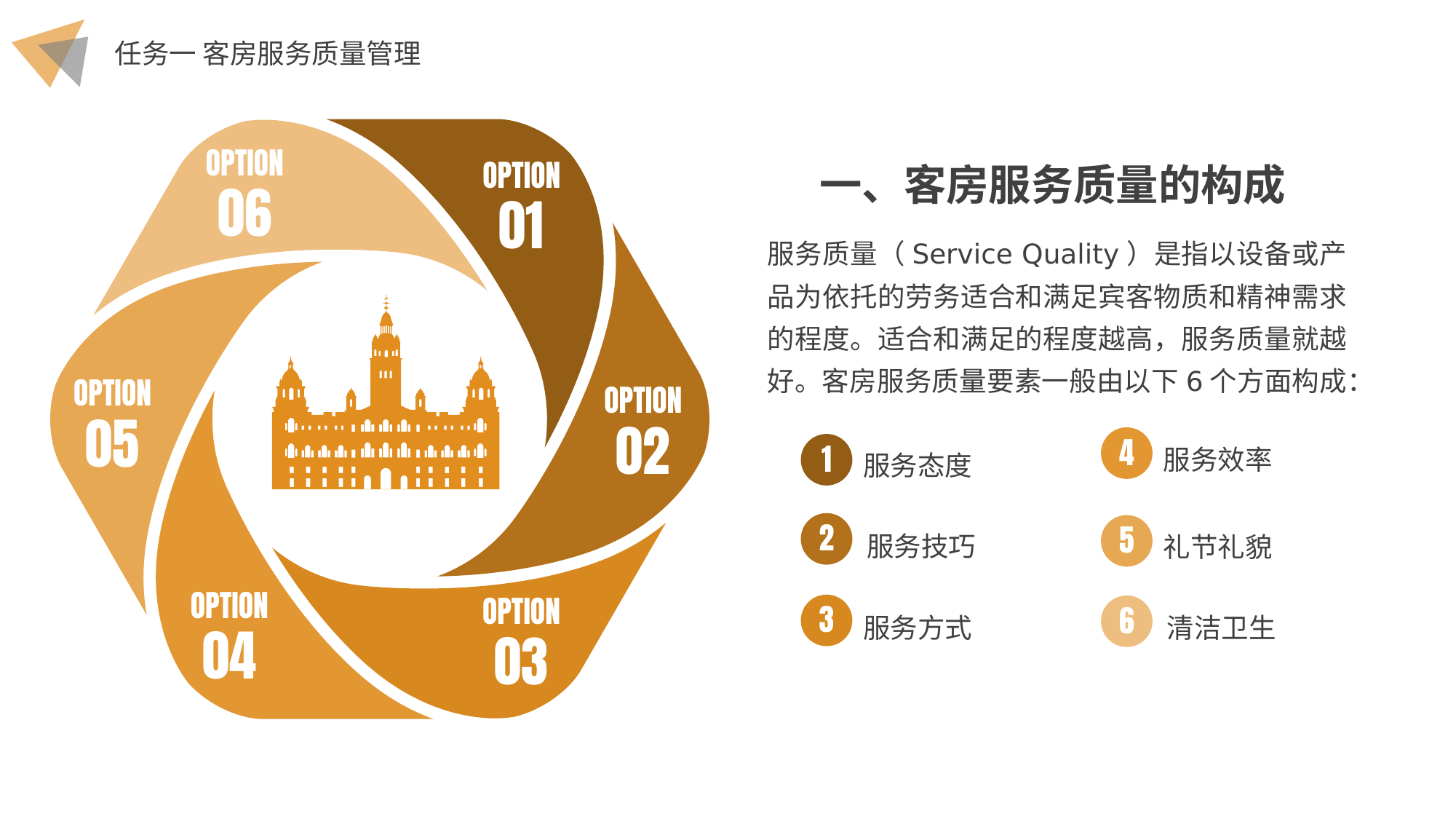

OPTION
06
OPTION
01
OPTION
05
OPTION
02
OPTION
04
OPTION
03
一、客房服务质量的构成
服务质量（Service Quality）是指以设备或产品为依托的劳务适合和满足宾客物质和精神需求的程度。适合和满足的程度越高，服务质量就越好。客房服务质量要素一般由以下6个方面构成：

4
服务效率
服务态度
1
2
服务技巧
5
礼节礼貌
3
服务方式
6
清洁卫生